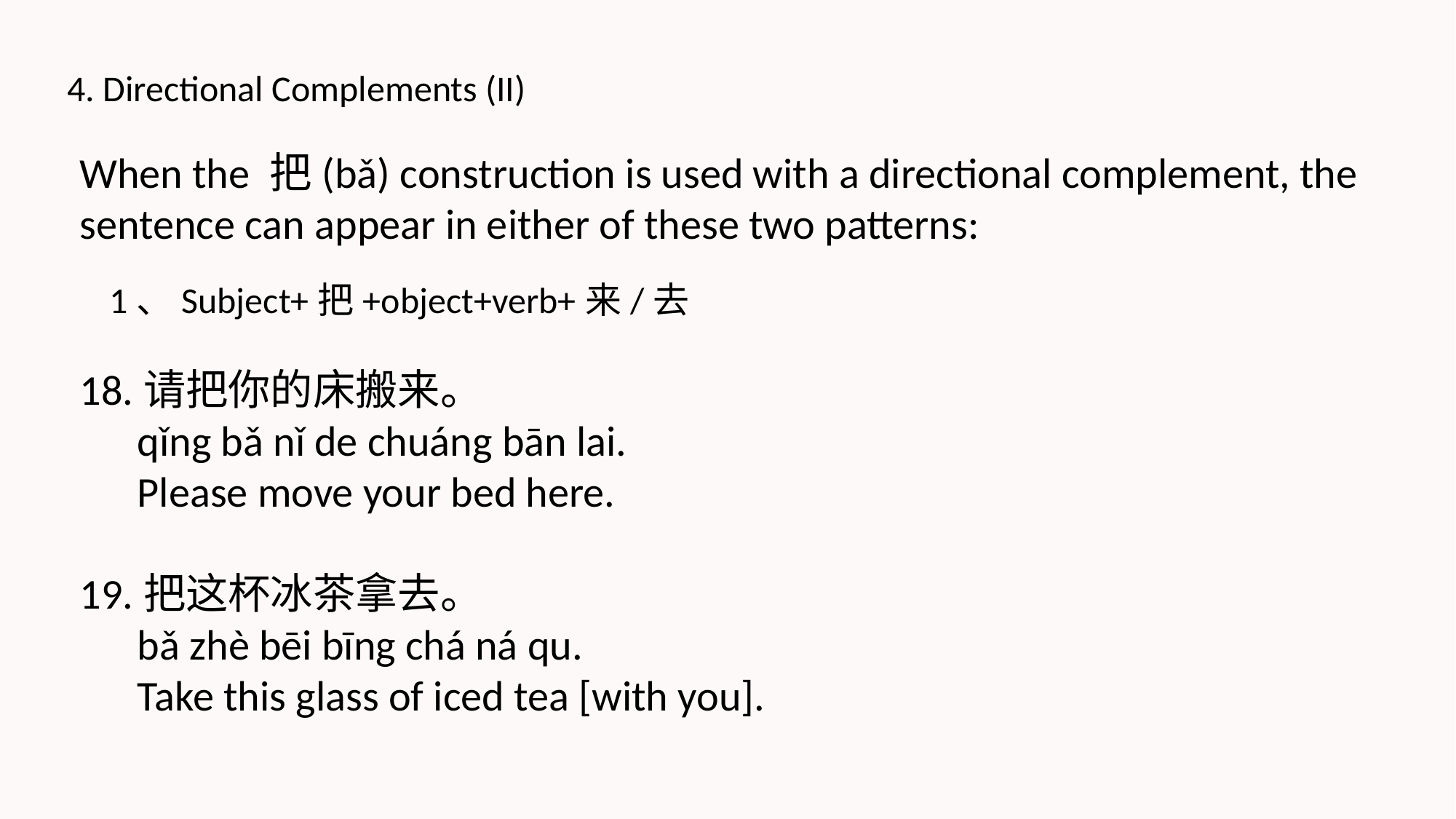

4. Directional Complements (II)
When the 把(bǎ) construction is used with a directional complement, the sentence can appear in either of these two patterns:
 1、Subject+把+object+verb+来/去
18.请把你的床搬来。
      qǐng bǎ nǐ de chuáng bān lai.
      Please move your bed here.

19.把这杯冰茶拿去。
      bǎ zhè bēi bīng chá ná qu.
      Take this glass of iced tea [with you].